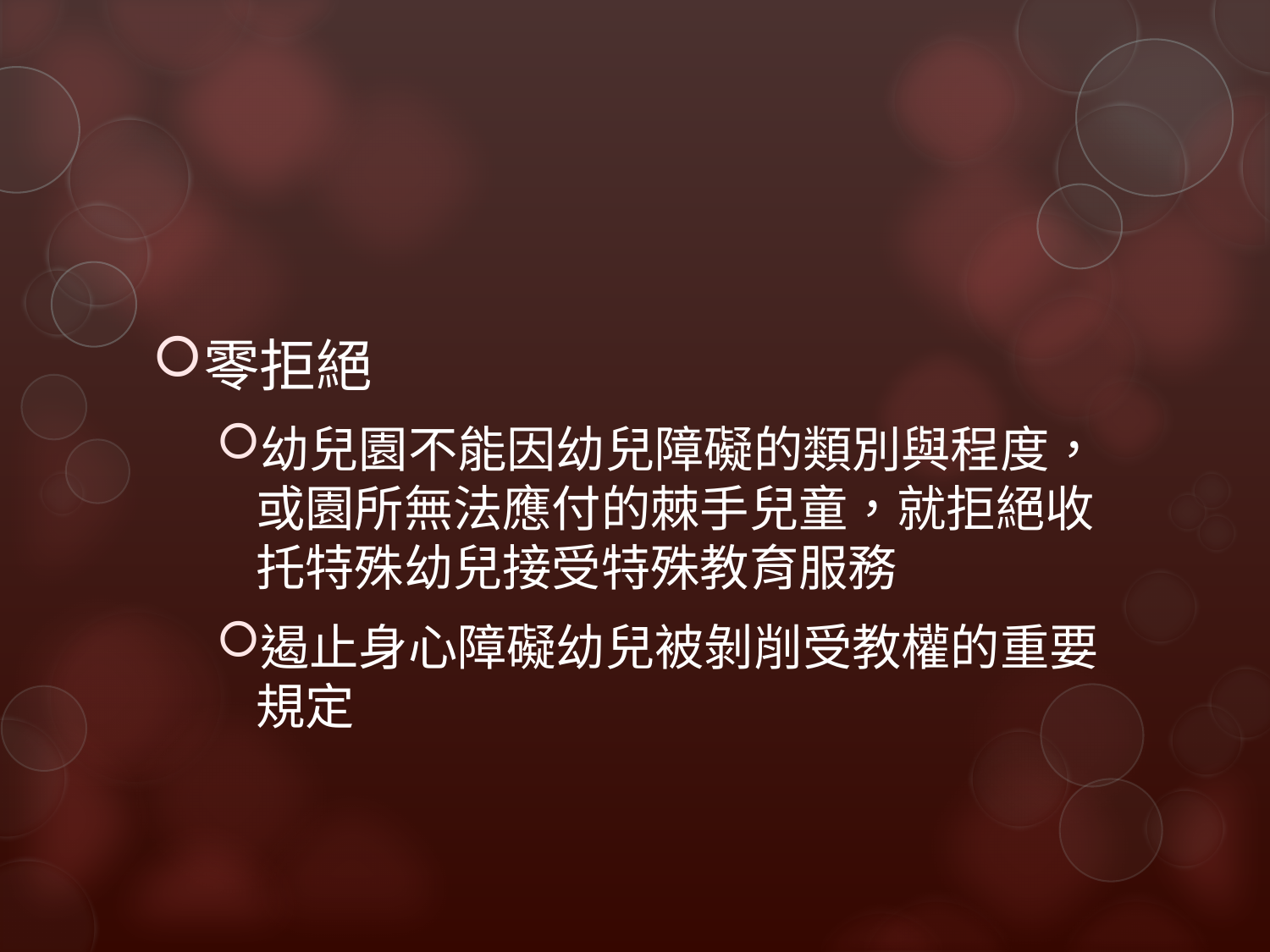

#
零拒絕
幼兒園不能因幼兒障礙的類別與程度，或園所無法應付的棘手兒童，就拒絕收托特殊幼兒接受特殊教育服務
遏止身心障礙幼兒被剝削受教權的重要規定